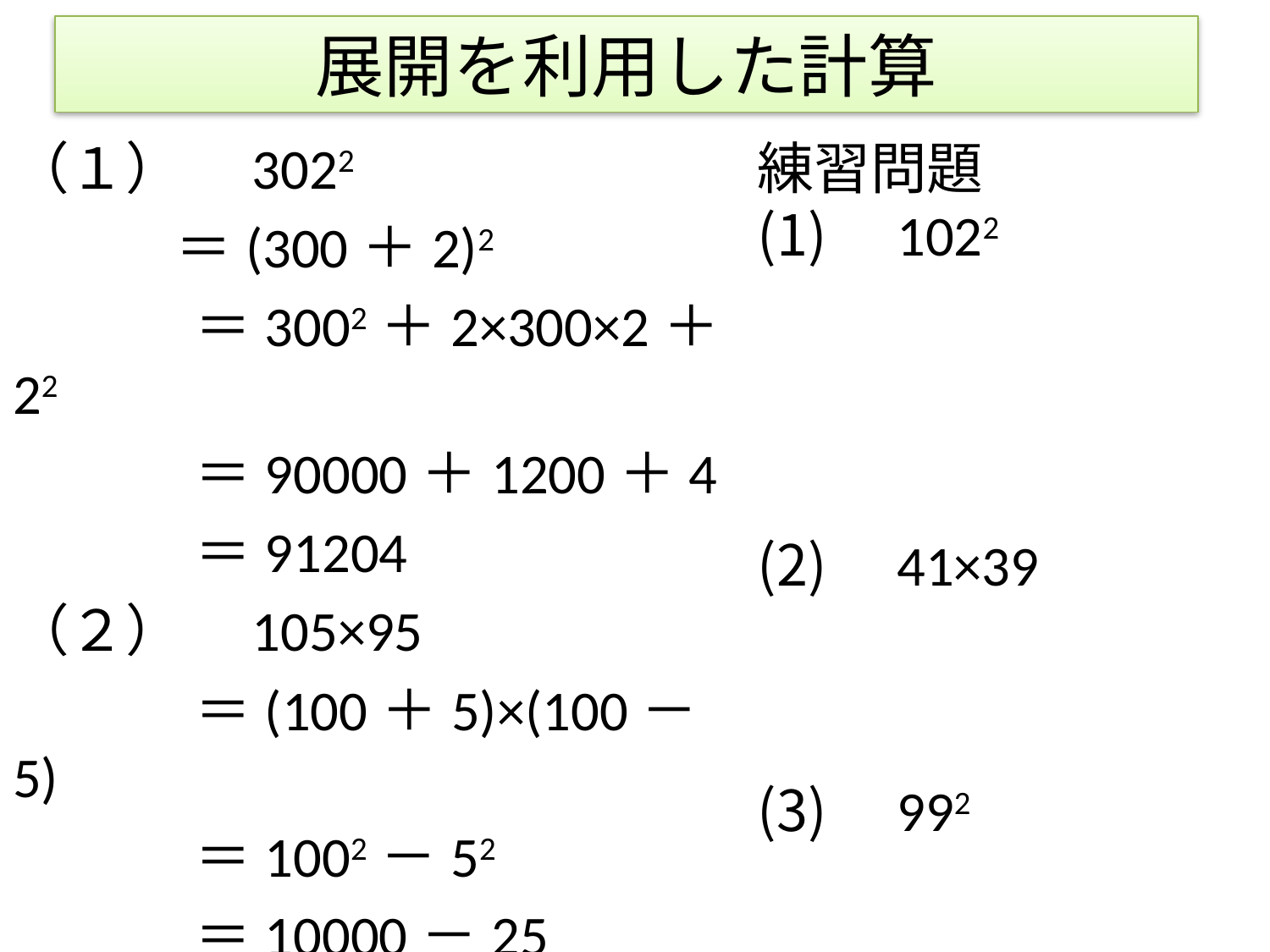

# 展開を利用した計算
（１）　3022
　　　　　＝(300＋2)2
　　　 ＝3002＋2×300×2＋22
　　　 ＝90000＋1200＋4
　　　 ＝91204
（２）　105×95
　　　 ＝(100＋5)×(100－5)
　　　 ＝1002－52
　　　 ＝10000－25
　　　 ＝9975
練習問題
　1022

　41×39

　992